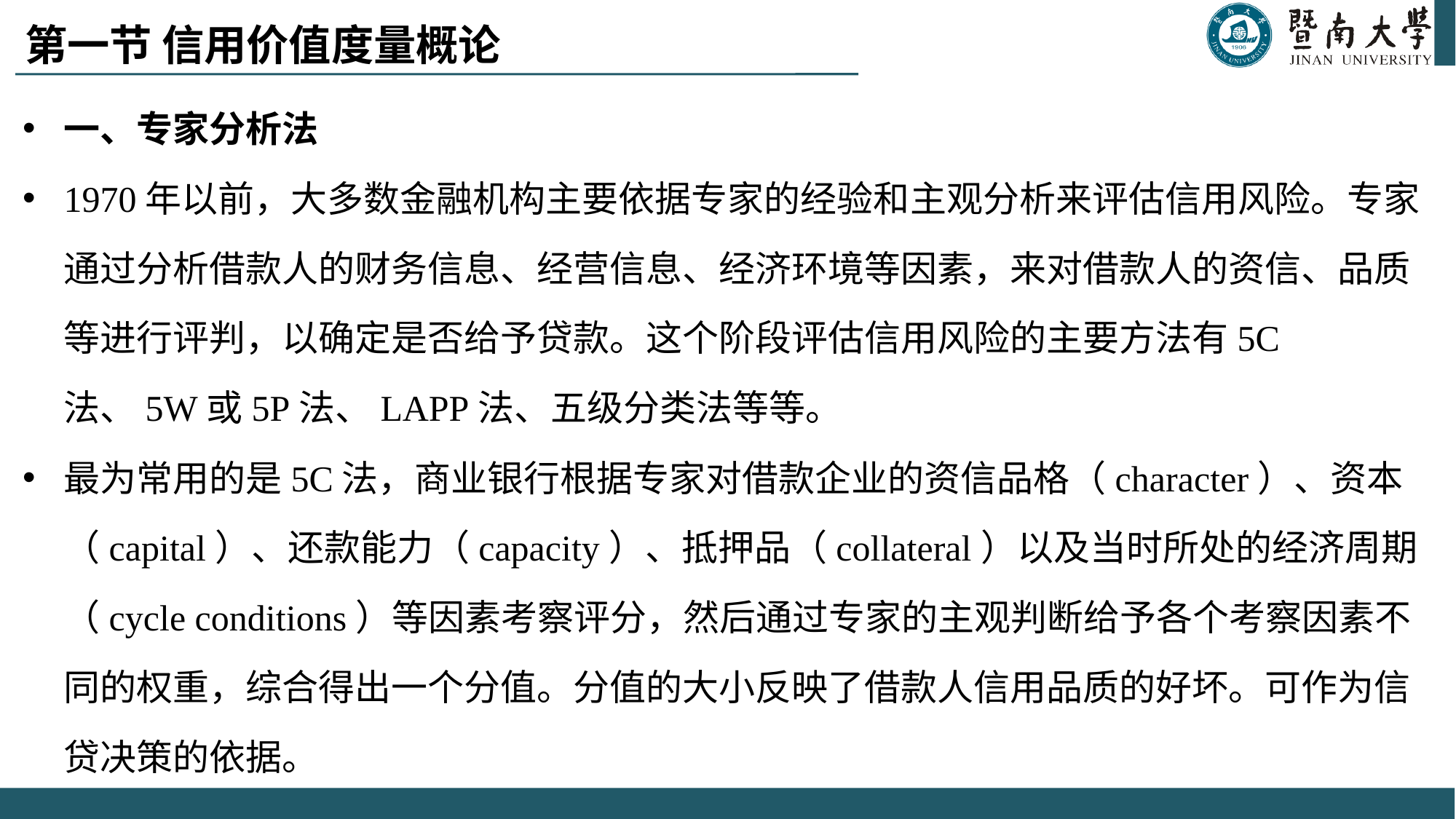

# 第一节 信用价值度量概论
一、专家分析法
1970年以前，大多数金融机构主要依据专家的经验和主观分析来评估信用风险。专家通过分析借款人的财务信息、经营信息、经济环境等因素，来对借款人的资信、品质等进行评判，以确定是否给予贷款。这个阶段评估信用风险的主要方法有5C法、5W或5P法、LAPP法、五级分类法等等。
最为常用的是5C法，商业银行根据专家对借款企业的资信品格（character）、资本（capital）、还款能力（capacity）、抵押品（collateral）以及当时所处的经济周期（cycle conditions）等因素考察评分，然后通过专家的主观判断给予各个考察因素不同的权重，综合得出一个分值。分值的大小反映了借款人信用品质的好坏。可作为信贷决策的依据。